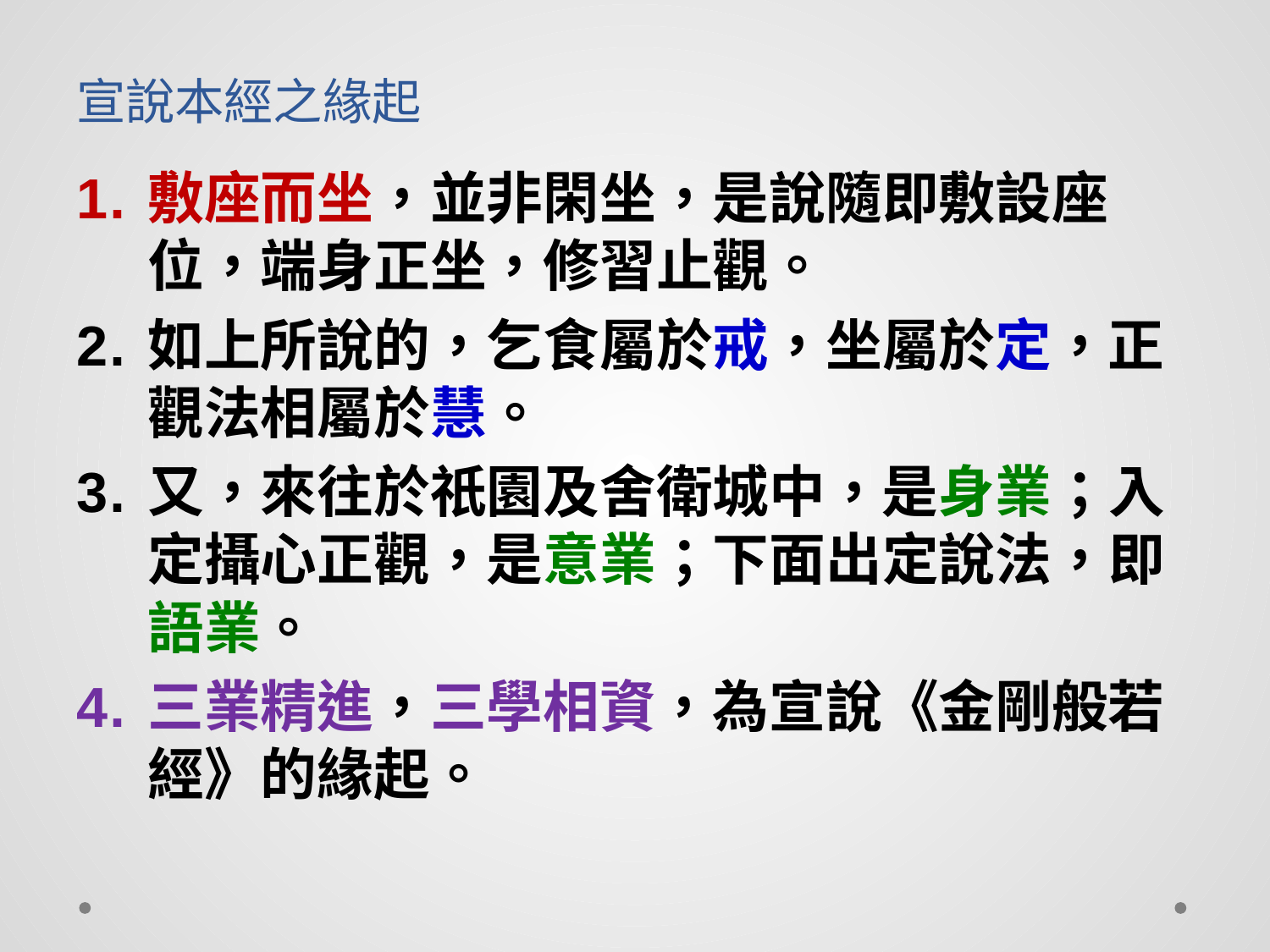

# 宣說本經之緣起
敷座而坐，並非閑坐，是說隨即敷設座位，端身正坐，修習止觀。
如上所說的，乞食屬於戒，坐屬於定，正觀法相屬於慧。
又，來往於祇園及舍衛城中，是身業；入定攝心正觀，是意業；下面出定說法，即語業。
三業精進，三學相資，為宣說《金剛般若經》的緣起。